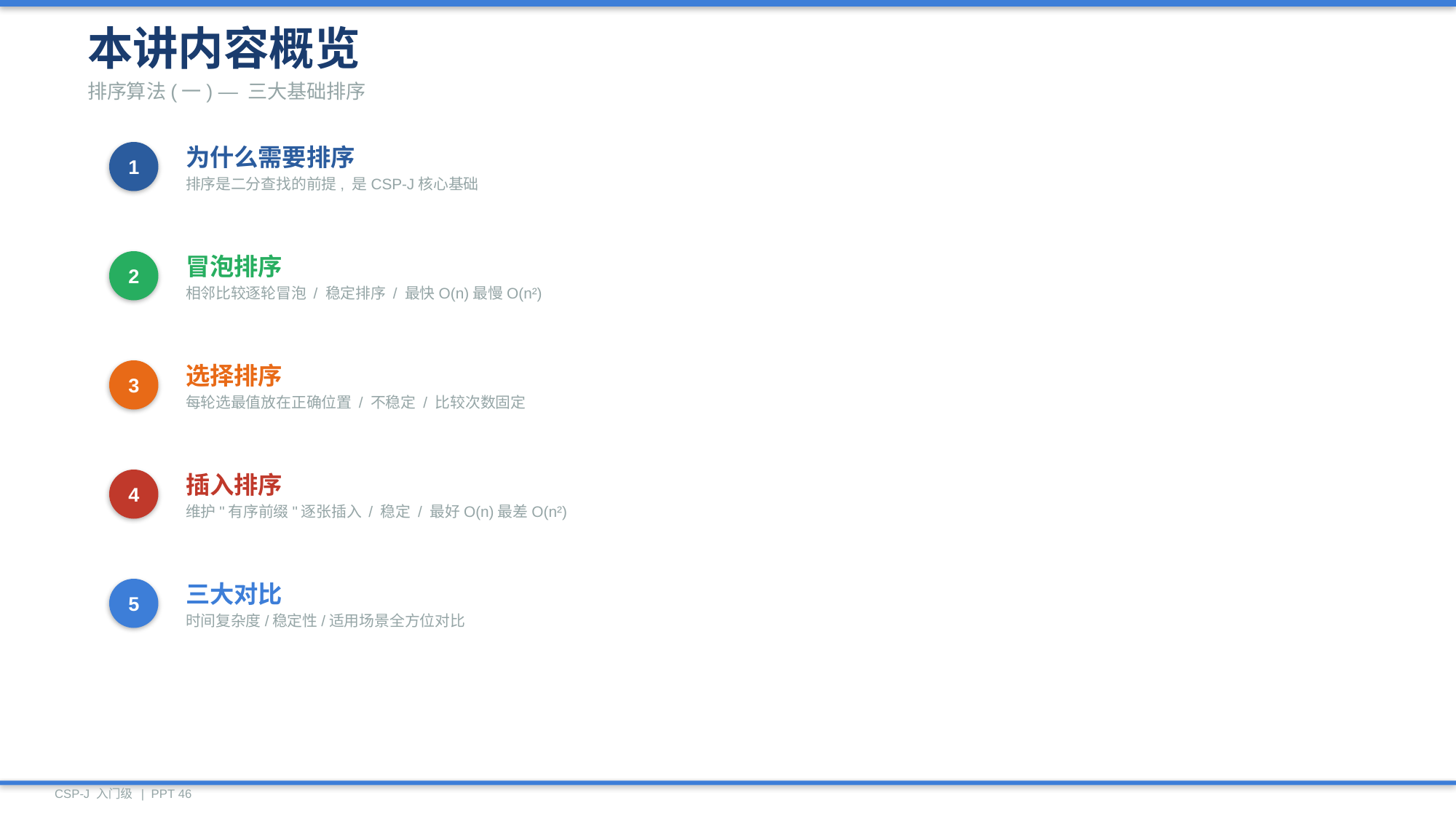

本讲内容概览
排序算法(一) — 三大基础排序
1
为什么需要排序
排序是二分查找的前提, 是CSP-J核心基础
2
冒泡排序
相邻比较逐轮冒泡 / 稳定排序 / 最快O(n)最慢O(n²)
3
选择排序
每轮选最值放在正确位置 / 不稳定 / 比较次数固定
4
插入排序
维护"有序前缀"逐张插入 / 稳定 / 最好O(n)最差O(n²)
5
三大对比
时间复杂度/稳定性/适用场景全方位对比

CSP-J 入门级  |  PPT 46